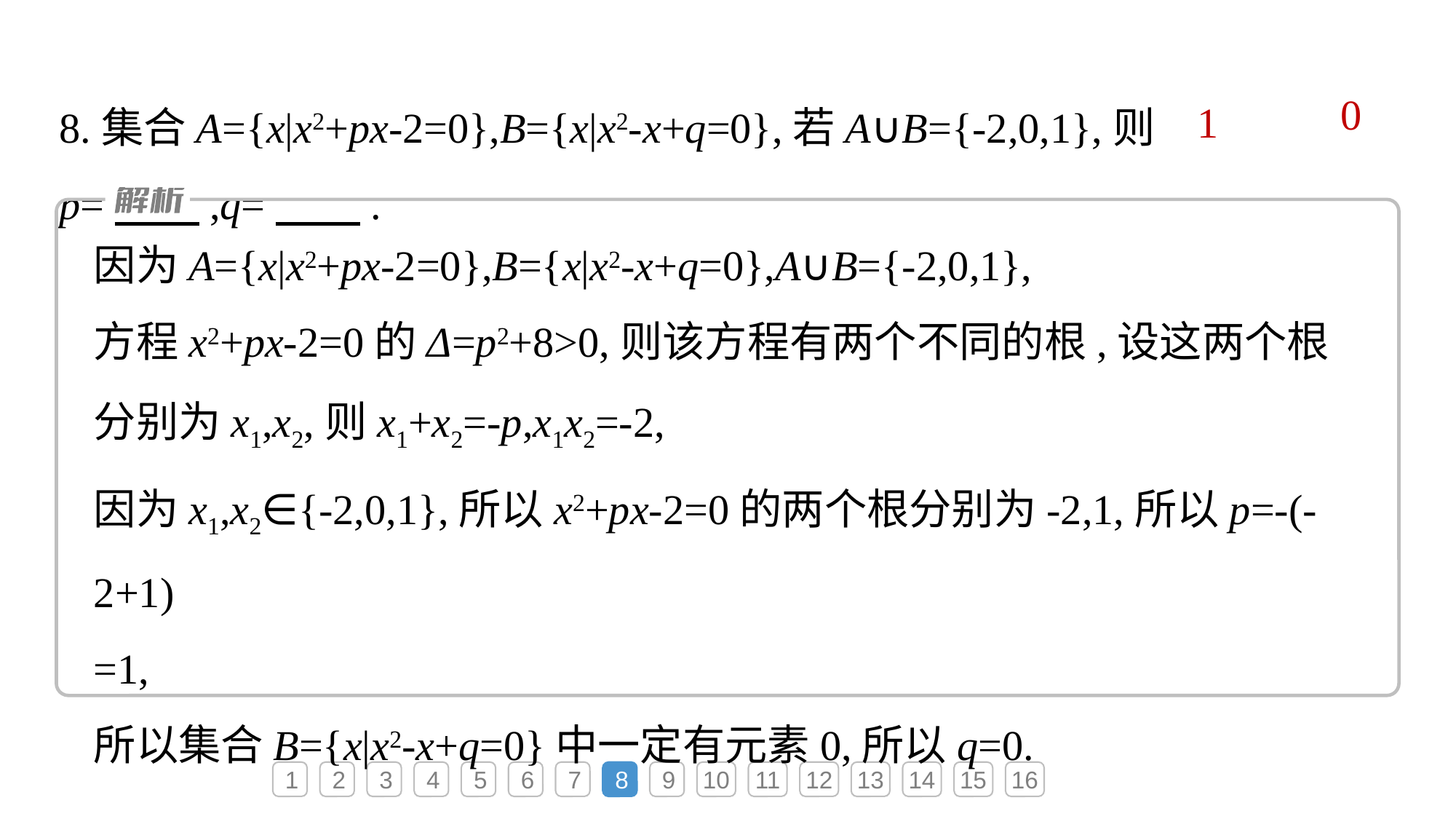

8.集合A={x|x2+px-2=0},B={x|x2-x+q=0},若A∪B={-2,0,1},则p=　　,q=　　.
0
1

因为A={x|x2+px-2=0},B={x|x2-x+q=0},A∪B={-2,0,1},
方程x2+px-2=0的Δ=p2+8>0,则该方程有两个不同的根,设这两个根分别为x1,x2,则x1+x2=-p,x1x2=-2,
因为x1,x2∈{-2,0,1},所以x2+px-2=0的两个根分别为-2,1,所以p=-(-2+1)
=1,
所以集合B={x|x2-x+q=0}中一定有元素0,所以q=0.
1
2
3
4
5
6
7
8
9
10
11
12
13
14
15
16